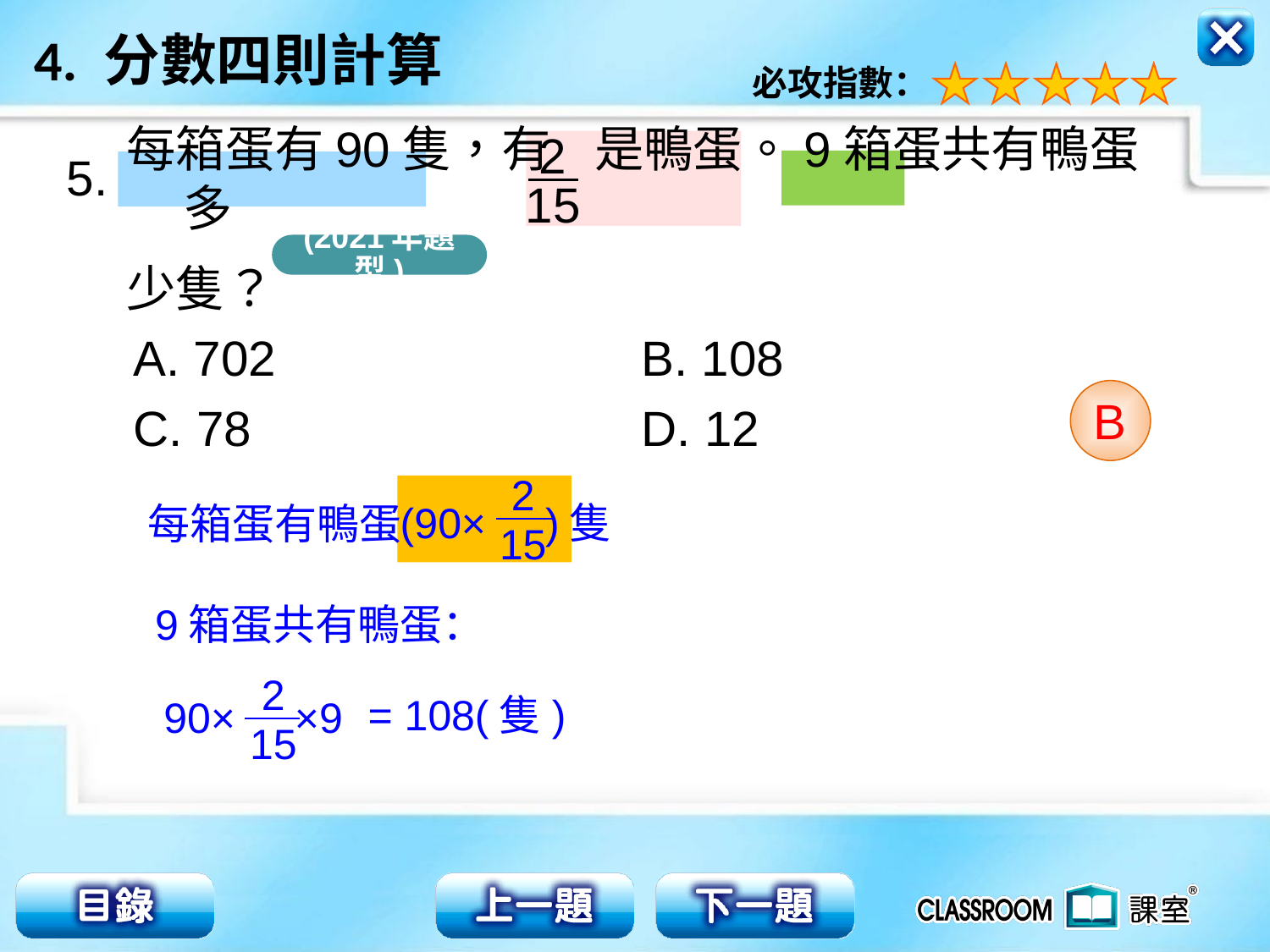

2
15

每箱蛋有90隻，有    是鴨蛋。9箱蛋共有鴨蛋多
少隻？
5.

(2021年題型)
A. 702			B. 108
C. 78				D. 12

B
2
15
 (90×     )隻

每箱蛋有鴨蛋
9箱蛋共有鴨蛋：
2
15
90×     ×9
= 108(隻)